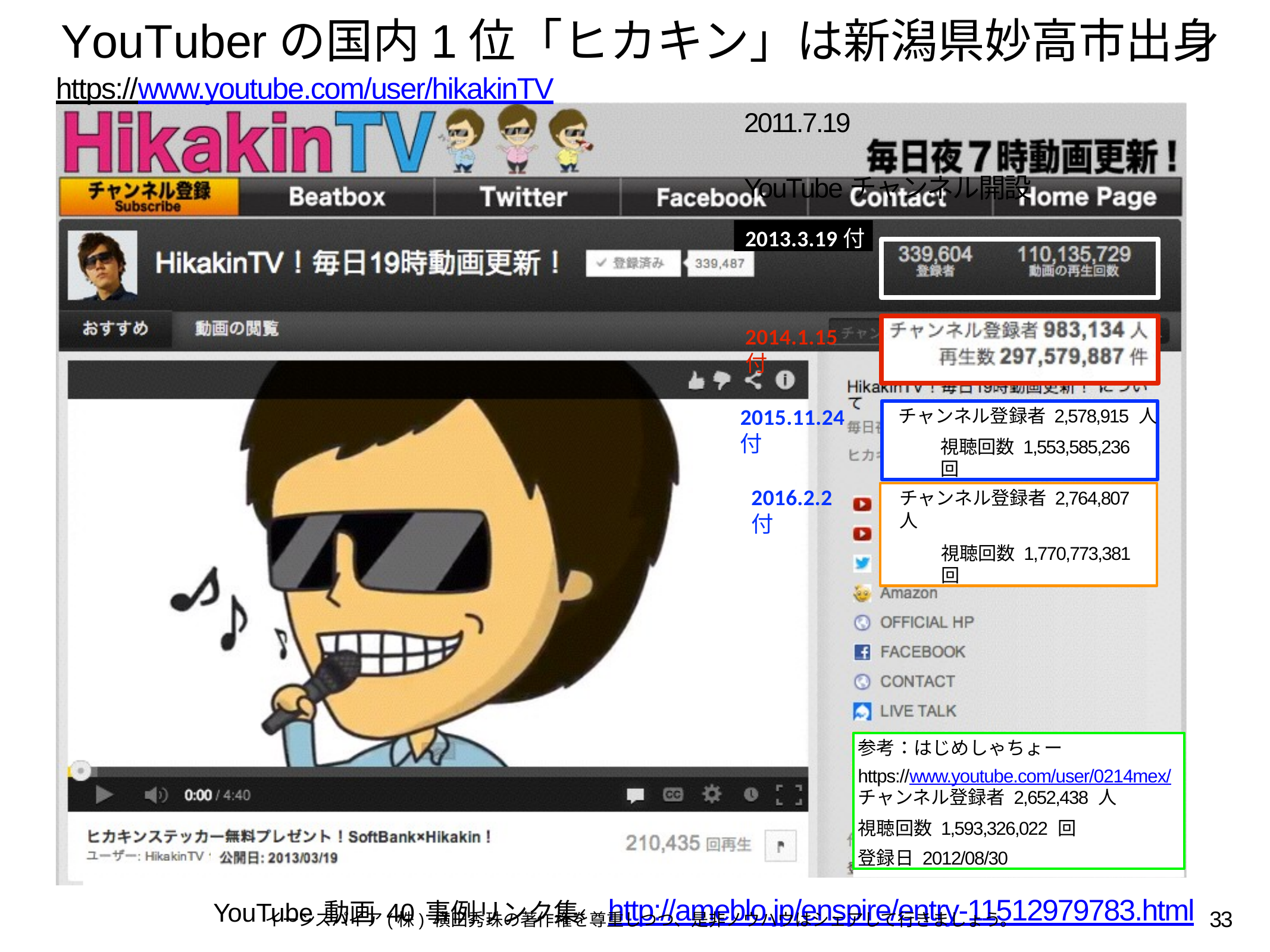

# YouTuberの国内1位「ヒカキン」は新潟県妙高市出身
https://www.youtube.com/user/hikakinTV
2011.7.19	YouTubeチャンネル開設

2013.3.19付

2014.1.15付

チャンネル登録者 2,578,915 人
視聴回数 1,553,585,236 回
2015.11.24付

チャンネル登録者 2,764,807 人
視聴回数 1,770,773,381 回
2016.2.2付

参考：はじめしゃちょー
https://www.youtube.com/user/0214mex/
チャンネル登録者 2,652,438 人
視聴回数 1,593,326,022 回
登録日 2012/08/30

YouTube動画40事例リンク集‹ http://ameblo.jp/enspire/entry-11512979783.html

33
イーンスパイア(株) 横田秀珠の著作権を尊重しつつ、是非ノウハウはシェアして行きましょう。